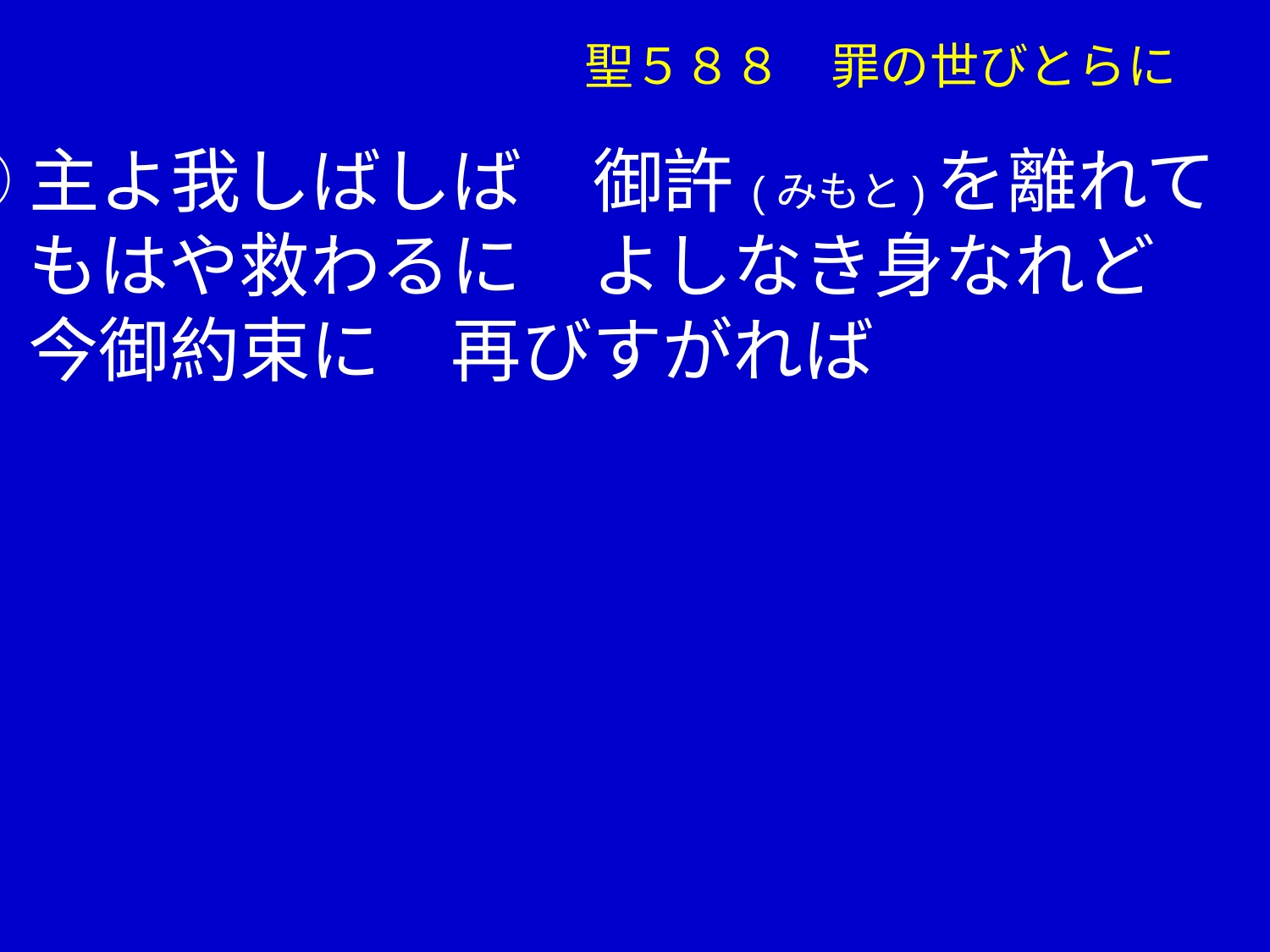

聖５８８　罪の世びとらに
③主よ我しばしば　御許(みもと)を離れて
　 もはや救わるに　よしなき身なれど
　 今御約束に　再びすがれば